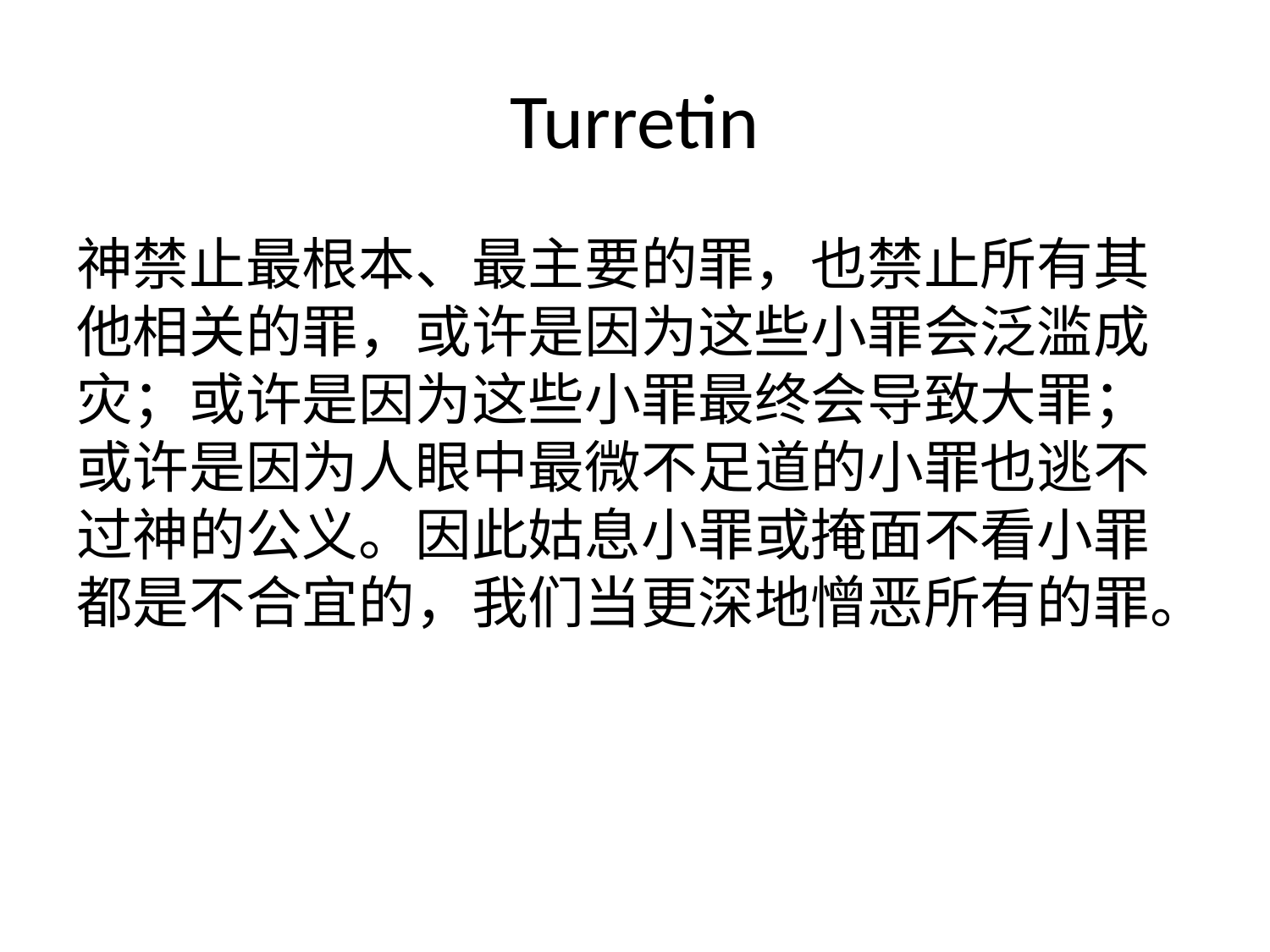

# Turretin
神禁止最根本、最主要的罪，也禁止所有其他相关的罪，或许是因为这些小罪会泛滥成灾；或许是因为这些小罪最终会导致大罪；或许是因为人眼中最微不足道的小罪也逃不过神的公义。因此姑息小罪或掩面不看小罪都是不合宜的，我们当更深地憎恶所有的罪。